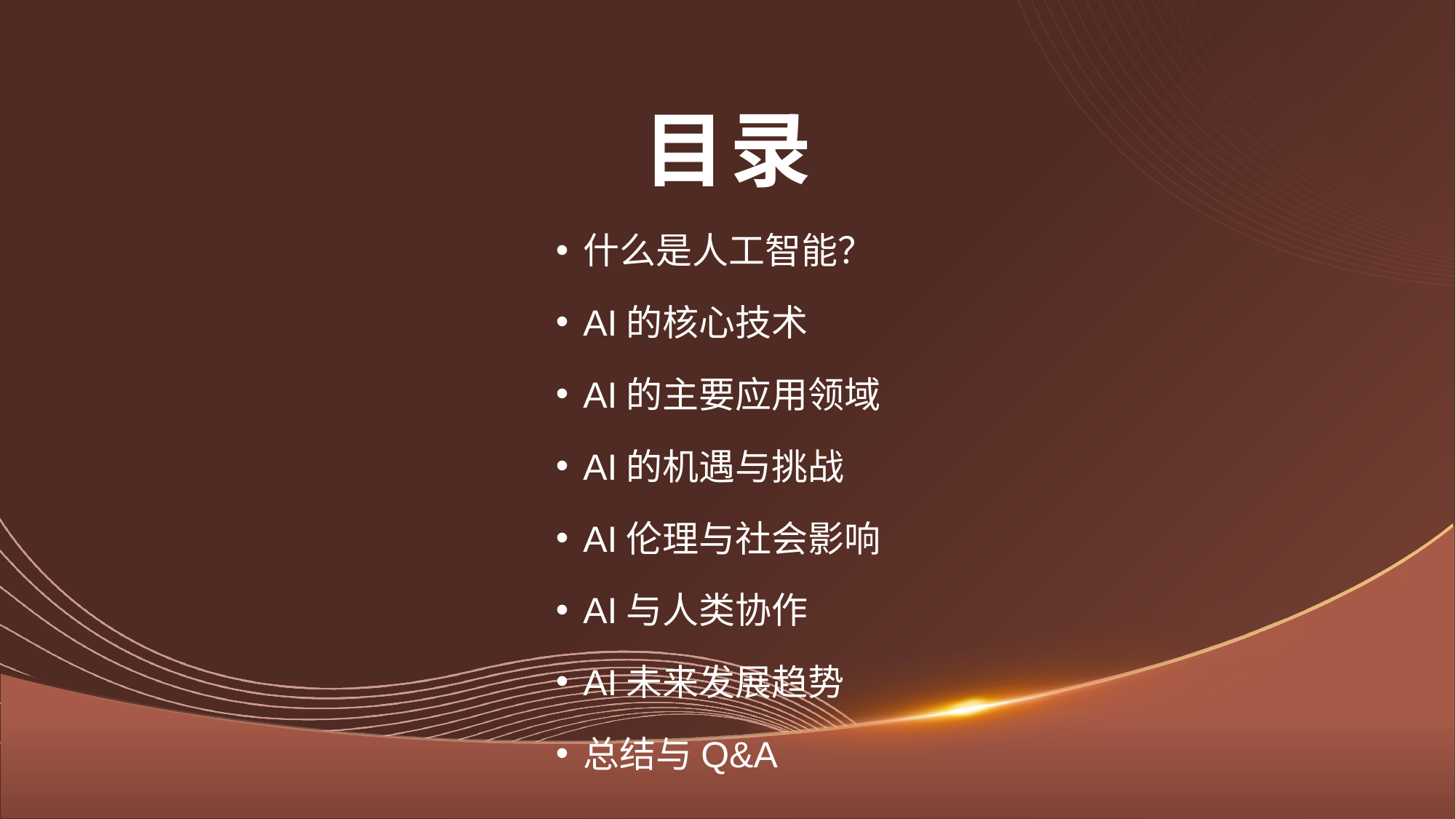

# 目录
什么是人工智能？
AI的核心技术
AI的主要应用领域
AI的机遇与挑战
AI伦理与社会影响
AI与人类协作
AI未来发展趋势
总结与Q&A